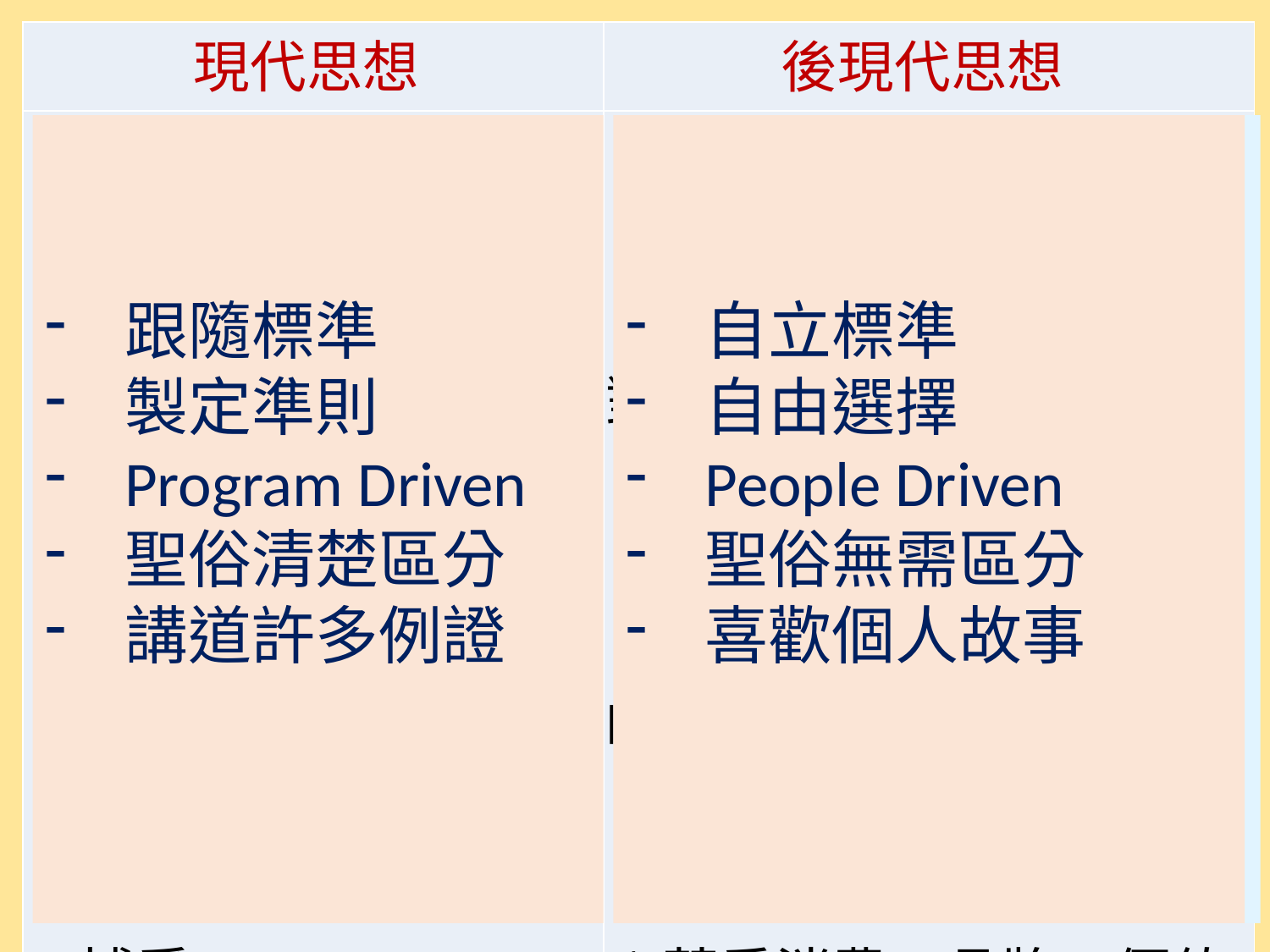

| 現代思想 | 後現代思想 |
| --- | --- |
| 特徵： ＊實證哲學 ＊科學是真理 ＊批判傳統 ＊反宗教、破除迷信 ＊要求清晰明確、 擔心混亂 ＊著重務實與生產 ＊理性主義 ＊強調自由、平等、 博愛 | 特徵： ＊不證明什麼，乃要提出 反證 (為了反對而反對) ＊沒有絕對真理、一切都 是相對 ＊挑毛病反現代(表示文明) ＊要求顛覆和解構、歡迎 混亂 ＊著重消費、品牌、價值 ＊感性主義(感官享受)、 影像文化 ＊強調多元化、包容力強 |
跟隨標準
製定準則
Program Driven
聖俗清楚區分
講道許多例證

自立標準
自由選擇
People Driven
聖俗無需區分
喜歡個人故事